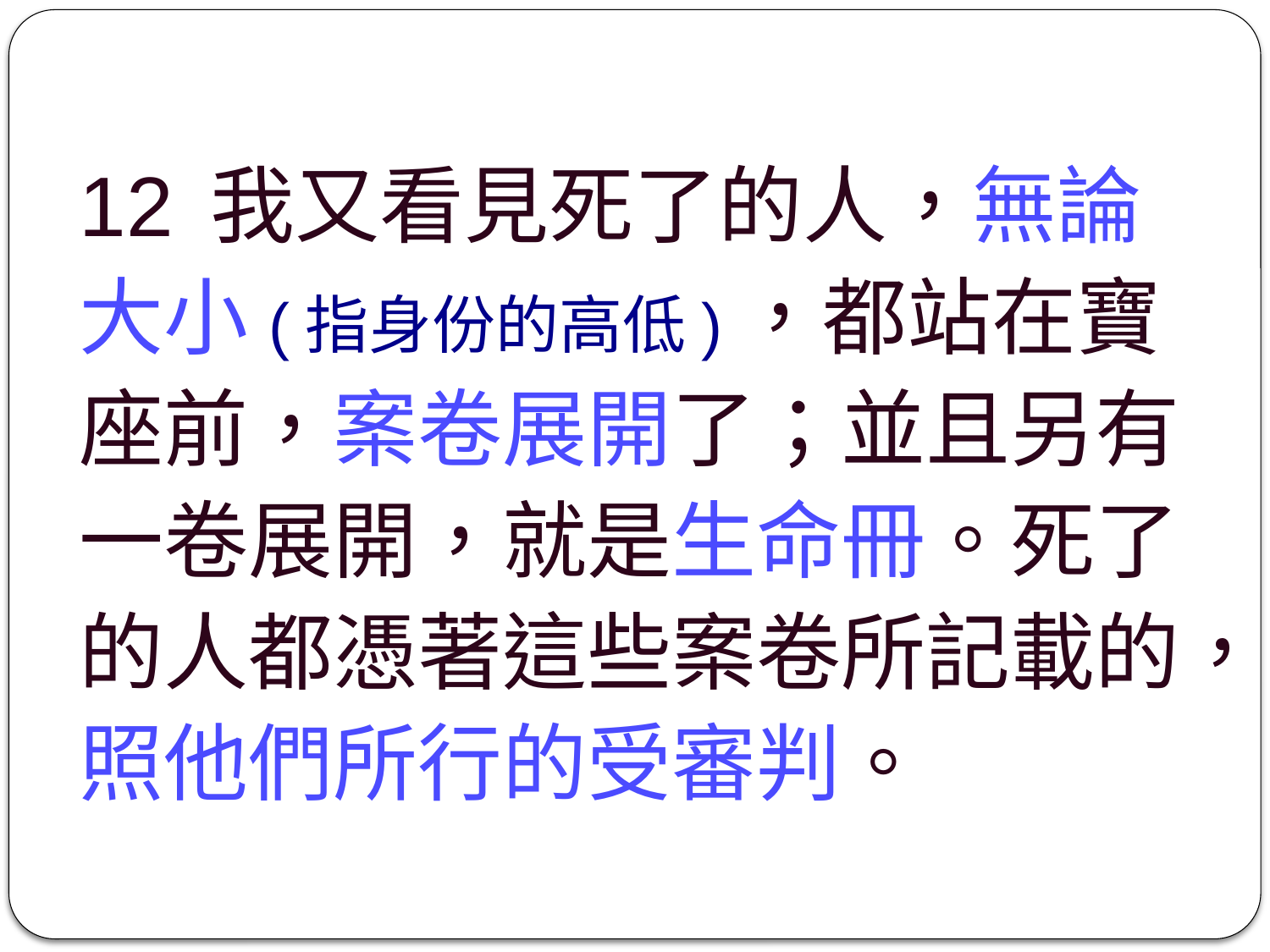

12 我又看見死了的人，無論大小(指身份的高低)，都站在寶座前，案卷展開了；並且另有一卷展開，就是生命冊。死了的人都憑著這些案卷所記載的，照他們所行的受審判。